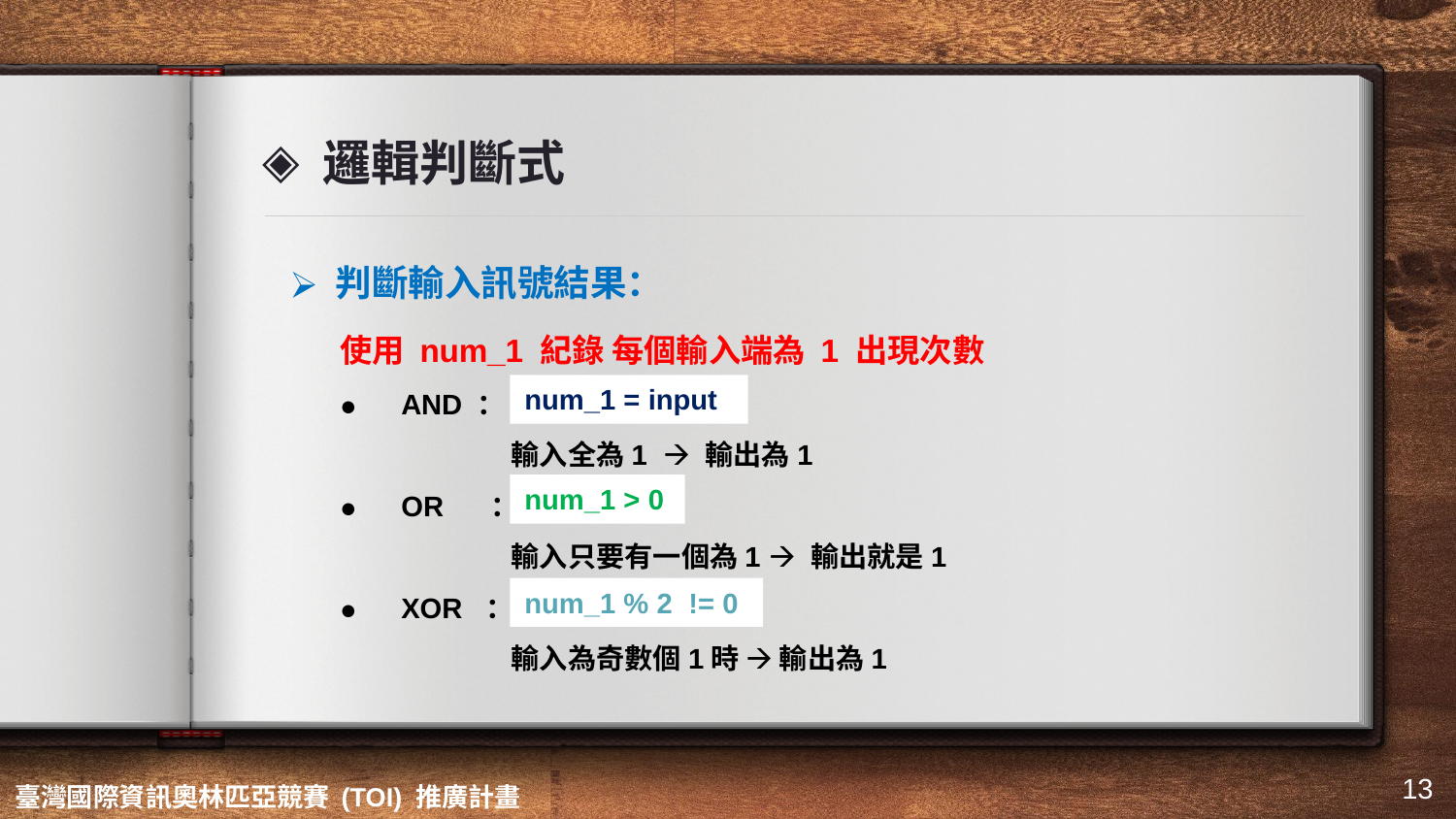

邏輯判斷式

判斷輸入訊號結果：
     使用 num_1 紀錄 每個輸入端為 1 出現次數
  AND ：
輸入全為1  🡪 輸出為1
  OR     ：
輸入只要有一個為1 🡪 輸出就是1
  XOR  ：
輸入為奇數個1時 🡪 輸出為1
num_1 = input
num_1 > 0
num_1 % 2  != 0
13